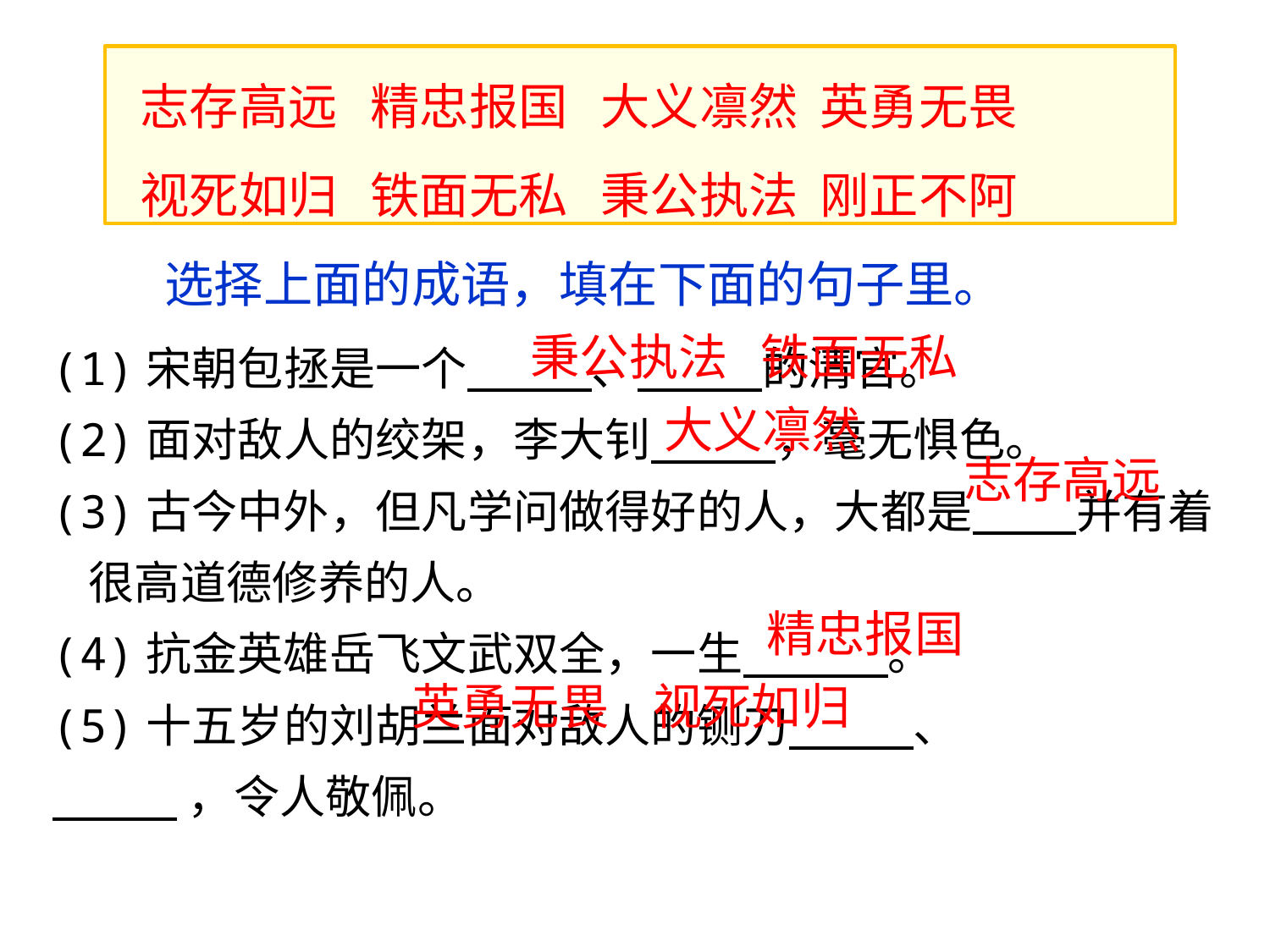

志存高远   精忠报国   大义凛然  英勇无畏
 视死如归   铁面无私   秉公执法  刚正不阿
选择上面的成语，填在下面的句子里。
(1)宋朝包拯是一个            、            的清官。
(2)面对敌人的绞架，李大钊            ，毫无惧色。
(3)古今中外，但凡学问做得好的人，大都是          并有着很高道德修养的人。
(4)抗金英雄岳飞文武双全，一生              。
(5)十五岁的刘胡兰面对敌人的铡刀            、
            ，令人敬佩。
秉公执法   铁面无私
大义凛然
志存高远
精忠报国
                            英勇无畏    视死如归